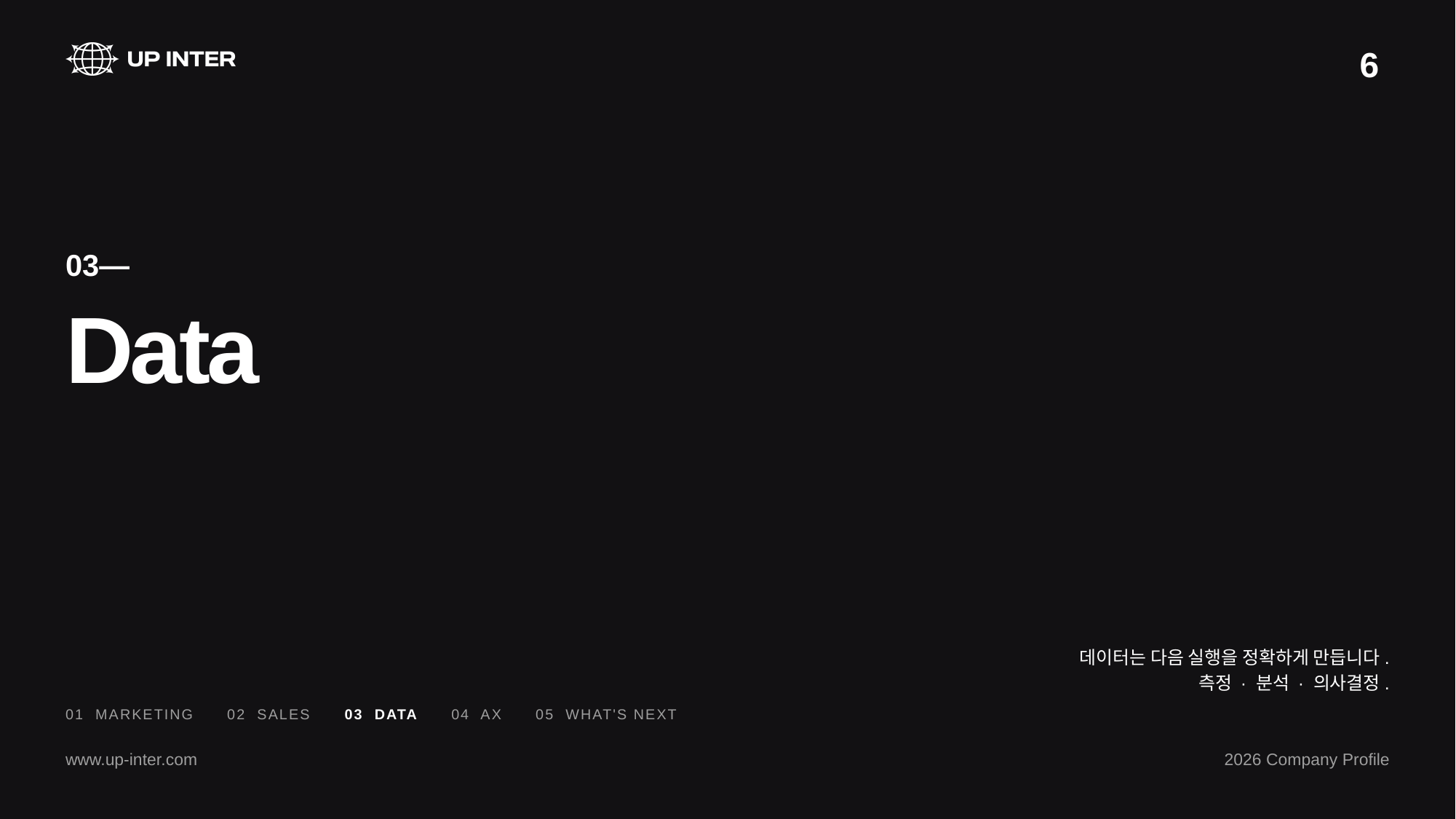

6
03—
Data
데이터는 다음 실행을 정확하게 만듭니다.
측정 · 분석 · 의사결정.
01  MARKETING      02  SALES      03  DATA      04  AX      05  WHAT'S NEXT